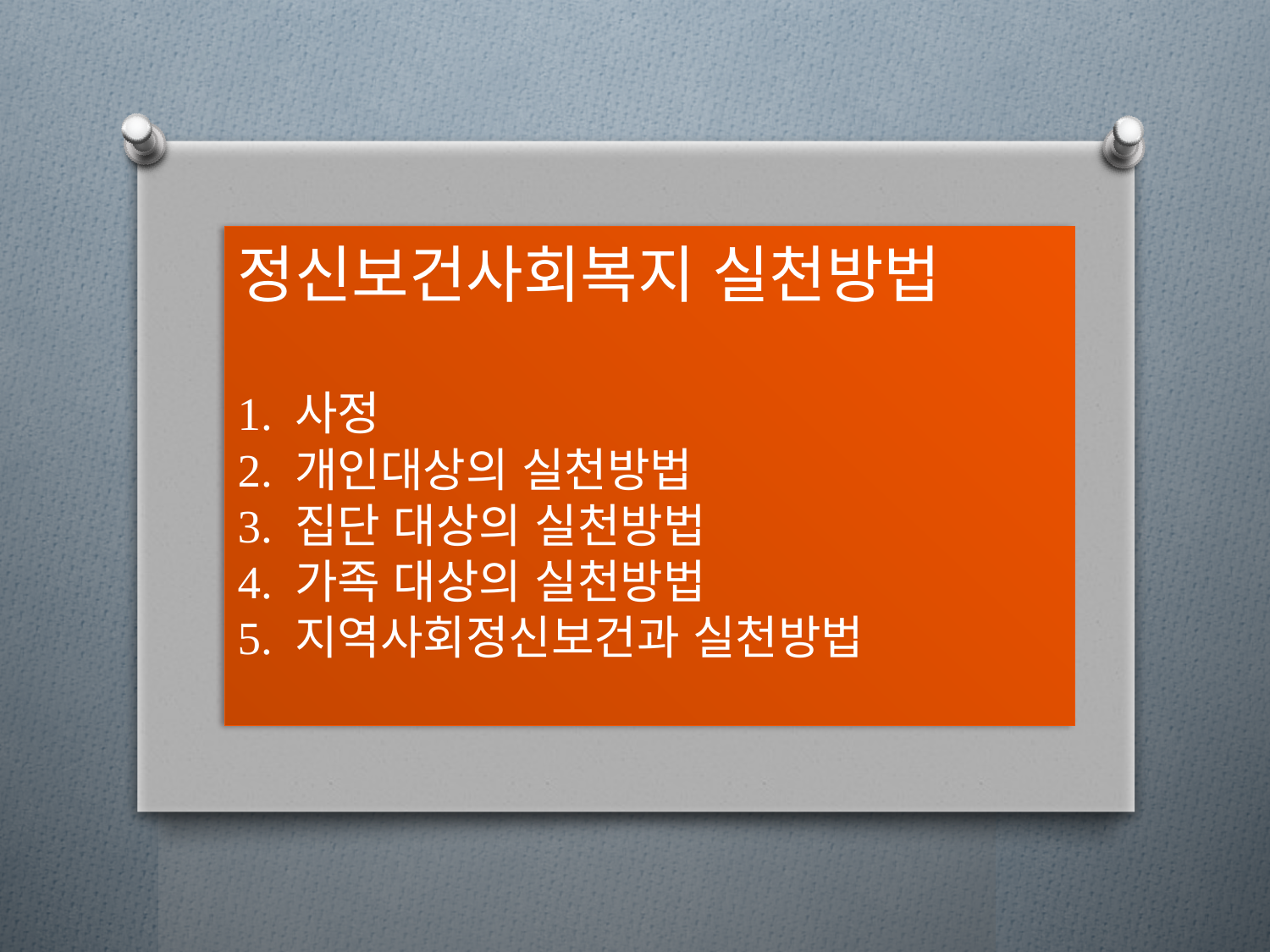

# 정신보건사회복지 실천방법 1. 사정 2. 개인대상의 실천방법 3. 집단 대상의 실천방법 4. 가족 대상의 실천방법 5. 지역사회정신보건과 실천방법